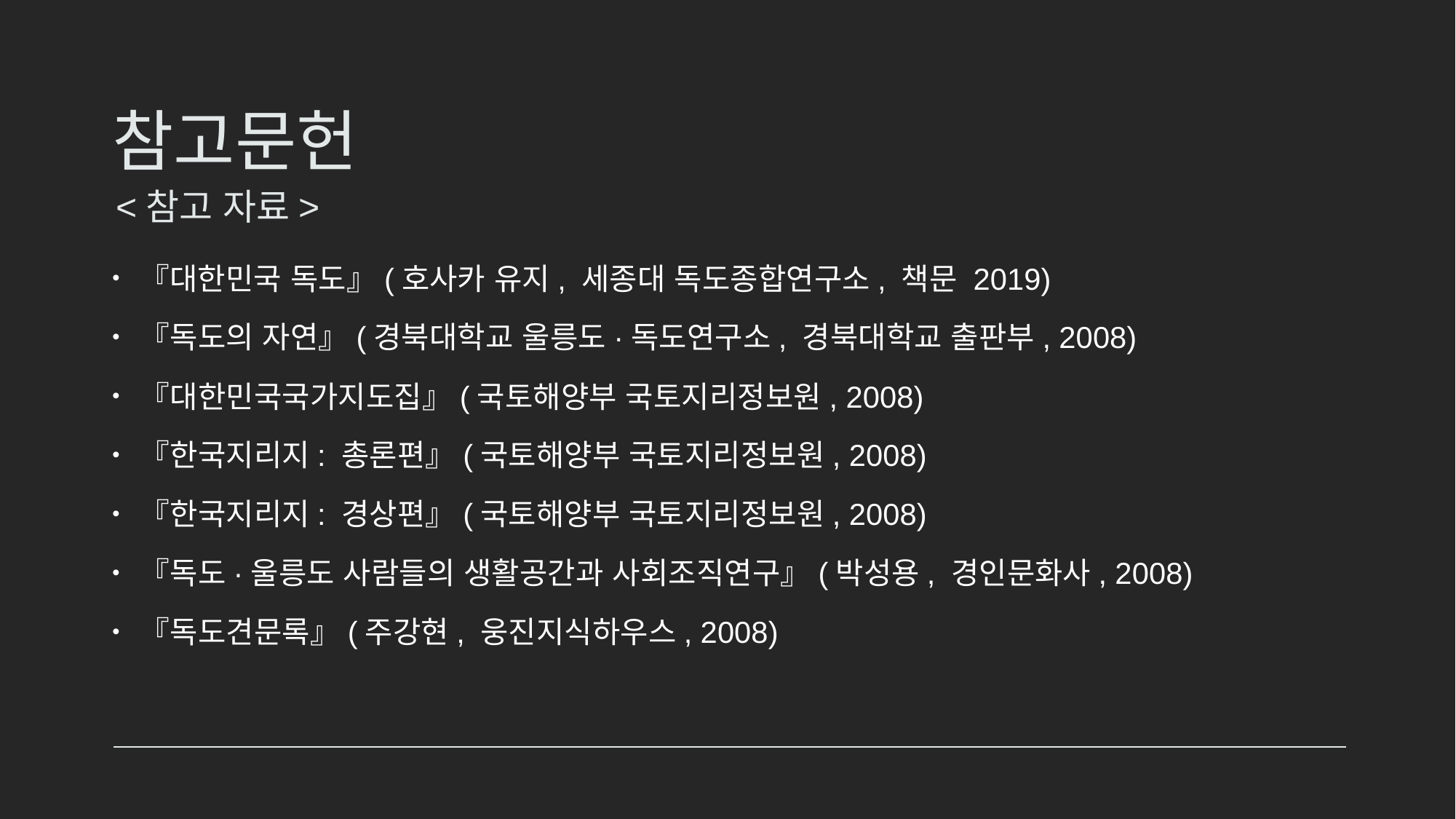

# 참고문헌
<참고 자료>
『대한민국 독도』(호사카 유지, 세종대 독도종합연구소, 책문 2019)
『독도의 자연』(경북대학교 울릉도·독도연구소, 경북대학교 출판부, 2008)
『대한민국국가지도집』(국토해양부 국토지리정보원, 2008)
『한국지리지: 총론편』(국토해양부 국토지리정보원, 2008)
『한국지리지: 경상편』(국토해양부 국토지리정보원, 2008)
『독도·울릉도 사람들의 생활공간과 사회조직연구』(박성용, 경인문화사, 2008)
『독도견문록』(주강현, 웅진지식하우스, 2008)